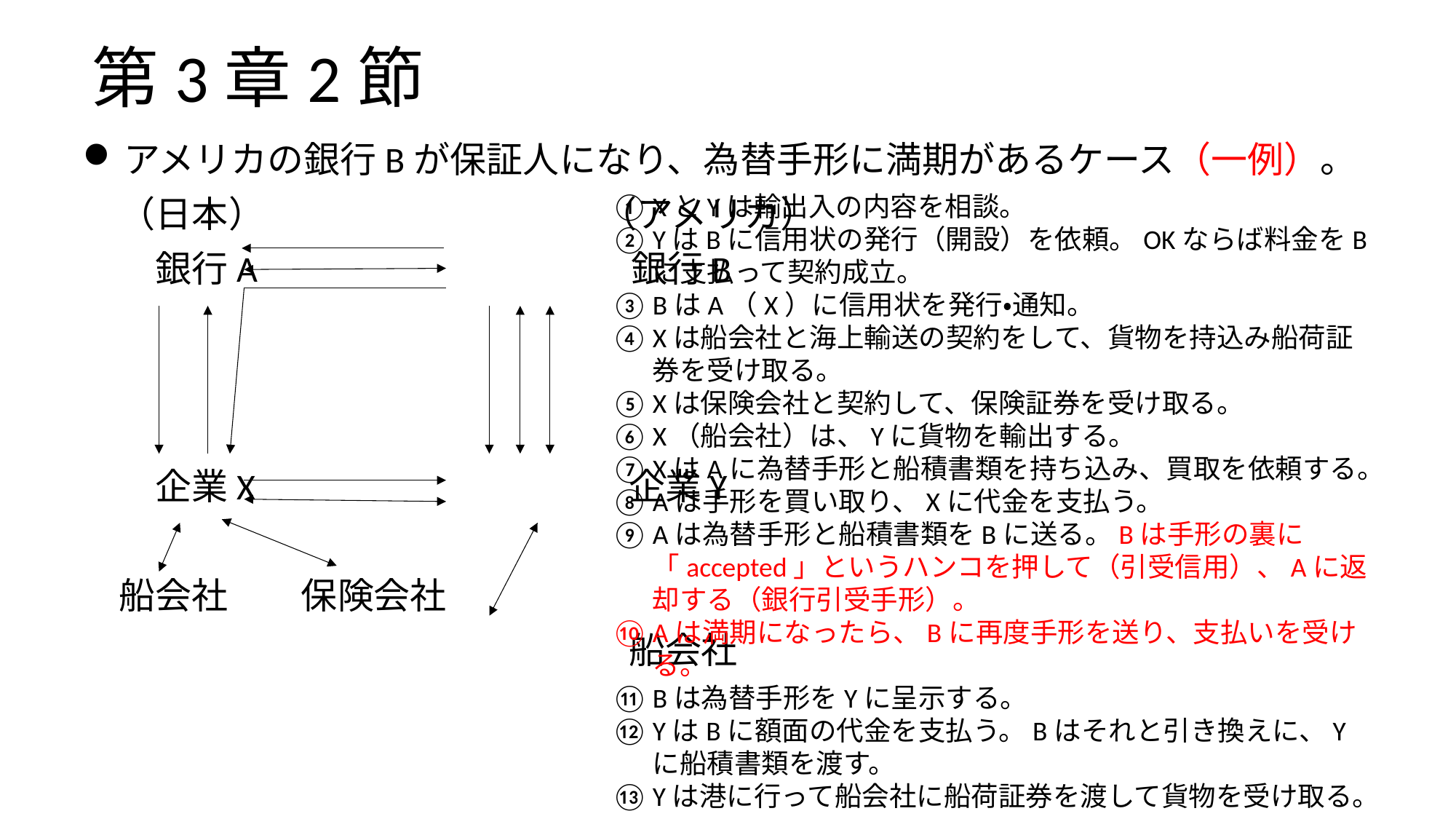

# 第3章2節
アメリカの銀行Bが保証人になり、為替手形に満期があるケース（一例）。
　（日本）　　　　　　　　　 （アメリカ）
　　銀行A　　　　　　　　　　銀行B

　　企業X　　　　　　　　　　企業Y

　船会社　　保険会社
　　　　　　　　　　　　　　　船会社
XとYは輸出入の内容を相談。
YはBに信用状の発行（開設）を依頼。OKならば料金をBに支払って契約成立。
BはA（X）に信用状を発行・通知。
Xは船会社と海上輸送の契約をして、貨物を持込み船荷証券を受け取る。
Xは保険会社と契約して、保険証券を受け取る。
X（船会社）は、Yに貨物を輸出する。
XはAに為替手形と船積書類を持ち込み、買取を依頼する。
Aは手形を買い取り、Xに代金を支払う。
Aは為替手形と船積書類をBに送る。Bは手形の裏に「accepted」というハンコを押して（引受信用）、Aに返却する（銀行引受手形）。
Aは満期になったら、Bに再度手形を送り、支払いを受ける。
Bは為替手形をYに呈示する。
YはBに額面の代金を支払う。Bはそれと引き換えに、Yに船積書類を渡す。
Yは港に行って船会社に船荷証券を渡して貨物を受け取る。